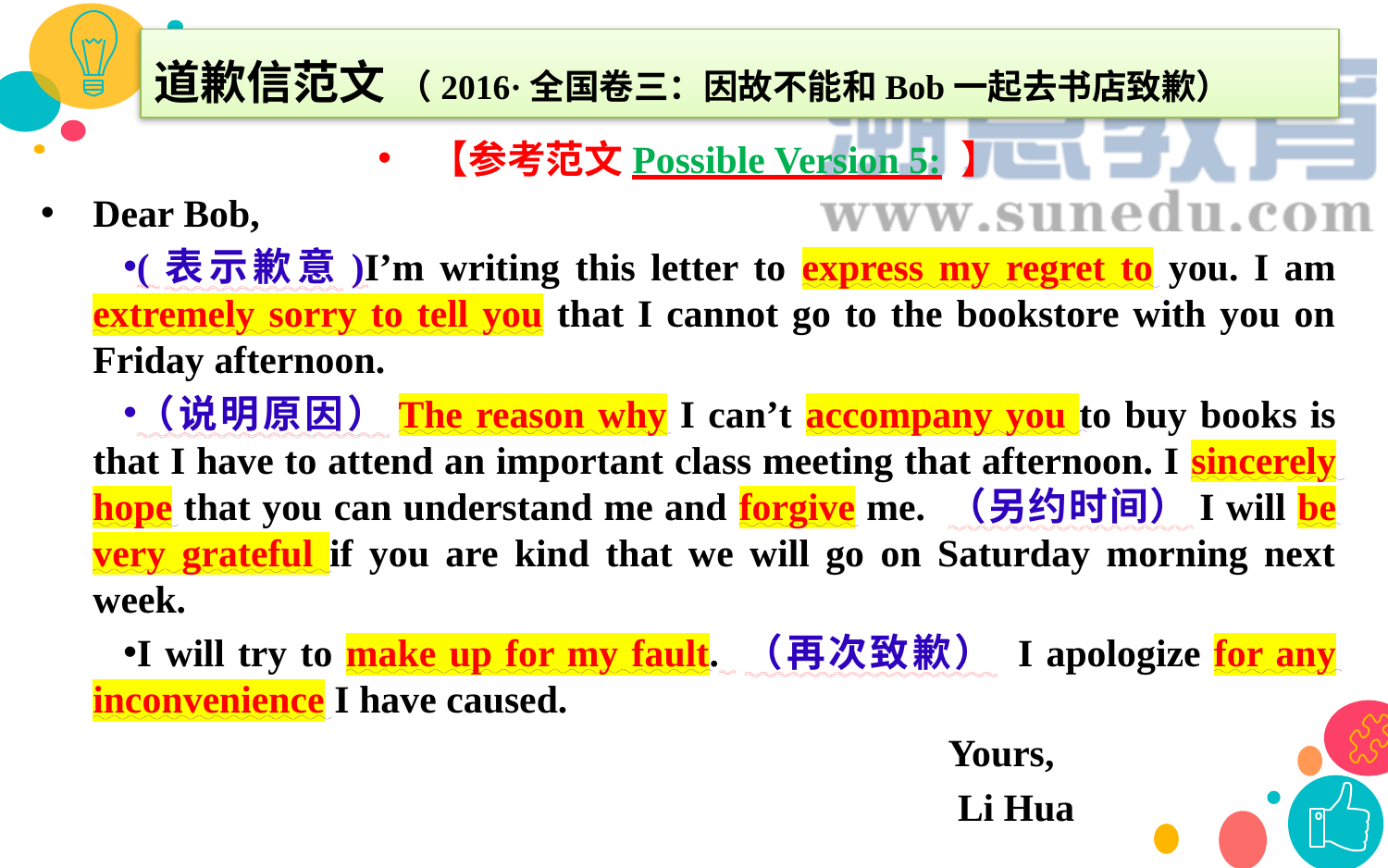

道歉信范文 （2016·全国卷三：因故不能和Bob一起去书店致歉）
【参考范文Possible Version 5: 】
Dear Bob,
(表示歉意)I’m writing this letter to express my regret to you. I am extremely sorry to tell you that I cannot go to the bookstore with you on Friday afternoon.
（说明原因）The reason why I can’t accompany you to buy books is that I have to attend an important class meeting that afternoon. I sincerely hope that you can understand me and forgive me. （另约时间）I will be very grateful if you are kind that we will go on Saturday morning next week.
I will try to make up for my fault. （再次致歉） I apologize for any inconvenience I have caused.
                                                                                        Yours,
                                                                                         Li Hua